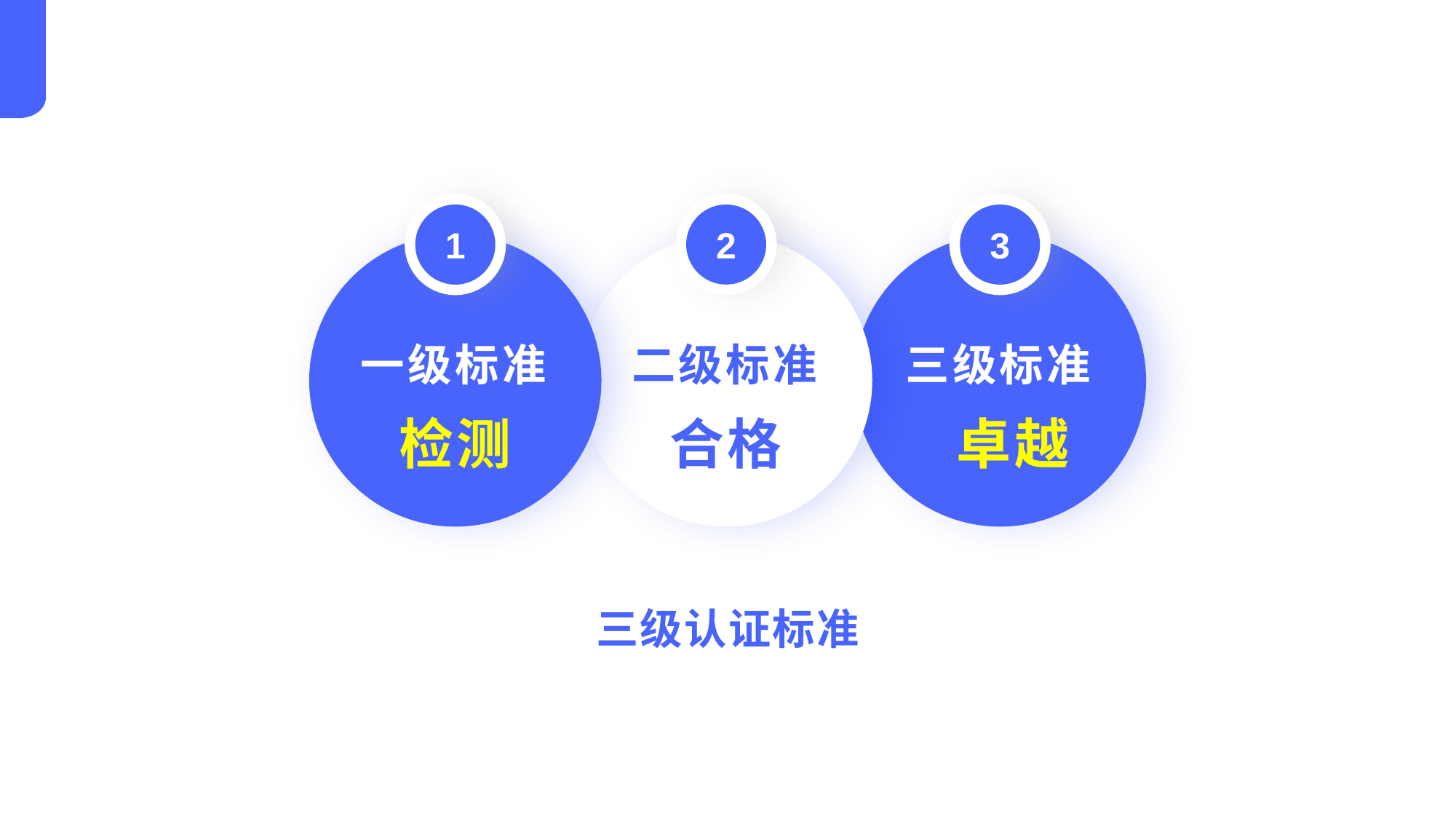

1
2
3

一级标准检测
二级标准合格
三级标准   卓越
三级认证标准